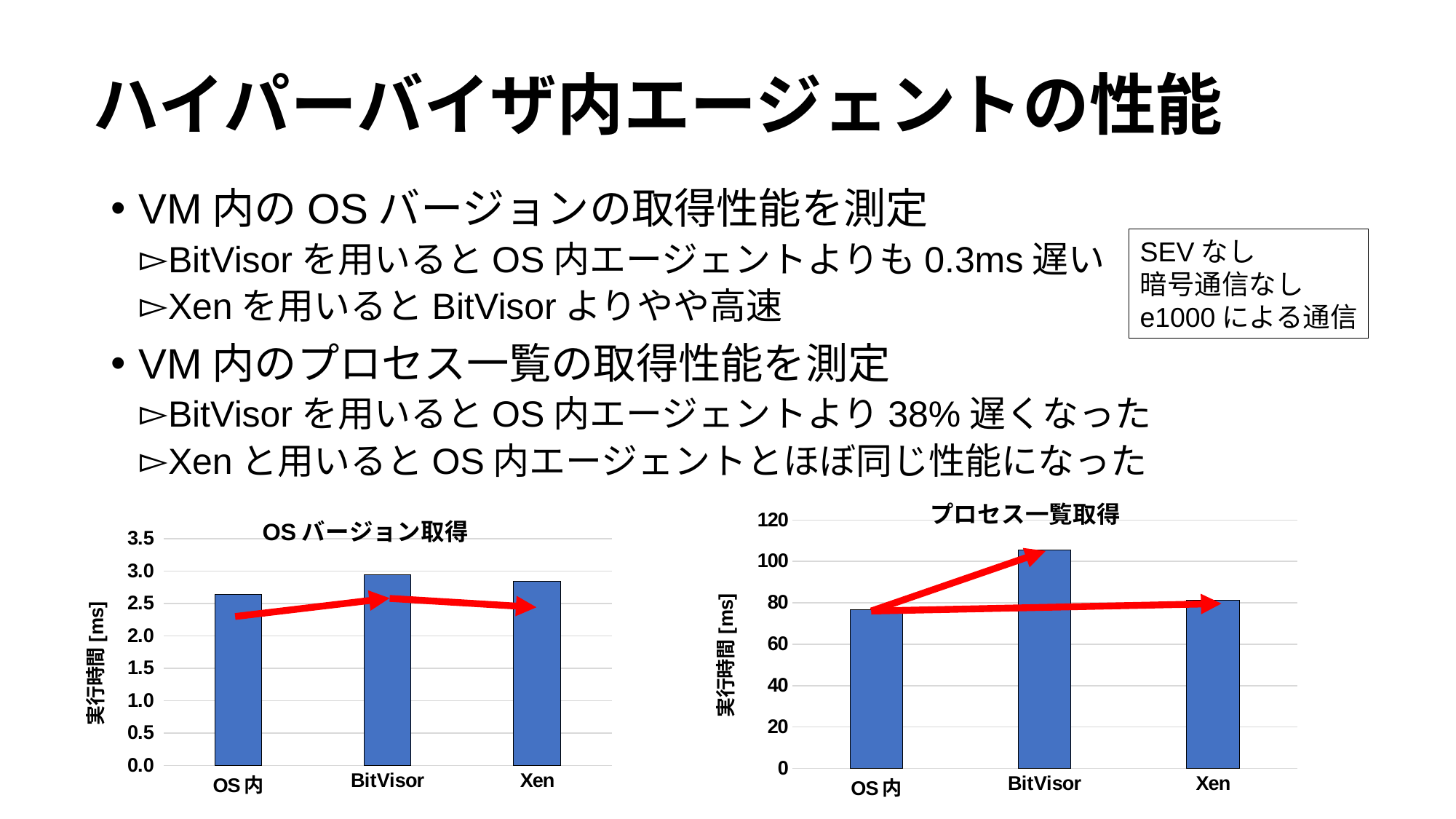

# ハイパーバイザ内エージェントの性能
VM内のOSバージョンの取得性能を測定
BitVisorを用いるとOS内エージェントよりも0.3ms遅い
Xenを用いるとBitVisorよりやや高速
VM内のプロセス一覧の取得性能を測定
BitVisorを用いるとOS内エージェントより38%遅くなった
Xenと用いるとOS内エージェントとほぼ同じ性能になった
SEVなし
暗号通信なし
e1000による通信

### Chart: プロセス一覧取得

| Category |  |
|---|---|
| OS内 | 76.67124860000001 |
| BitVisor | 105.60320440000001 |
| Xen | 81.4222 |

### Chart: OSバージョン取得

| Category |  |
|---|---|
| OS内 | 2.6367076 |
| BitVisor | 2.9469480000000003 |
| Xen | 2.84512 |
30